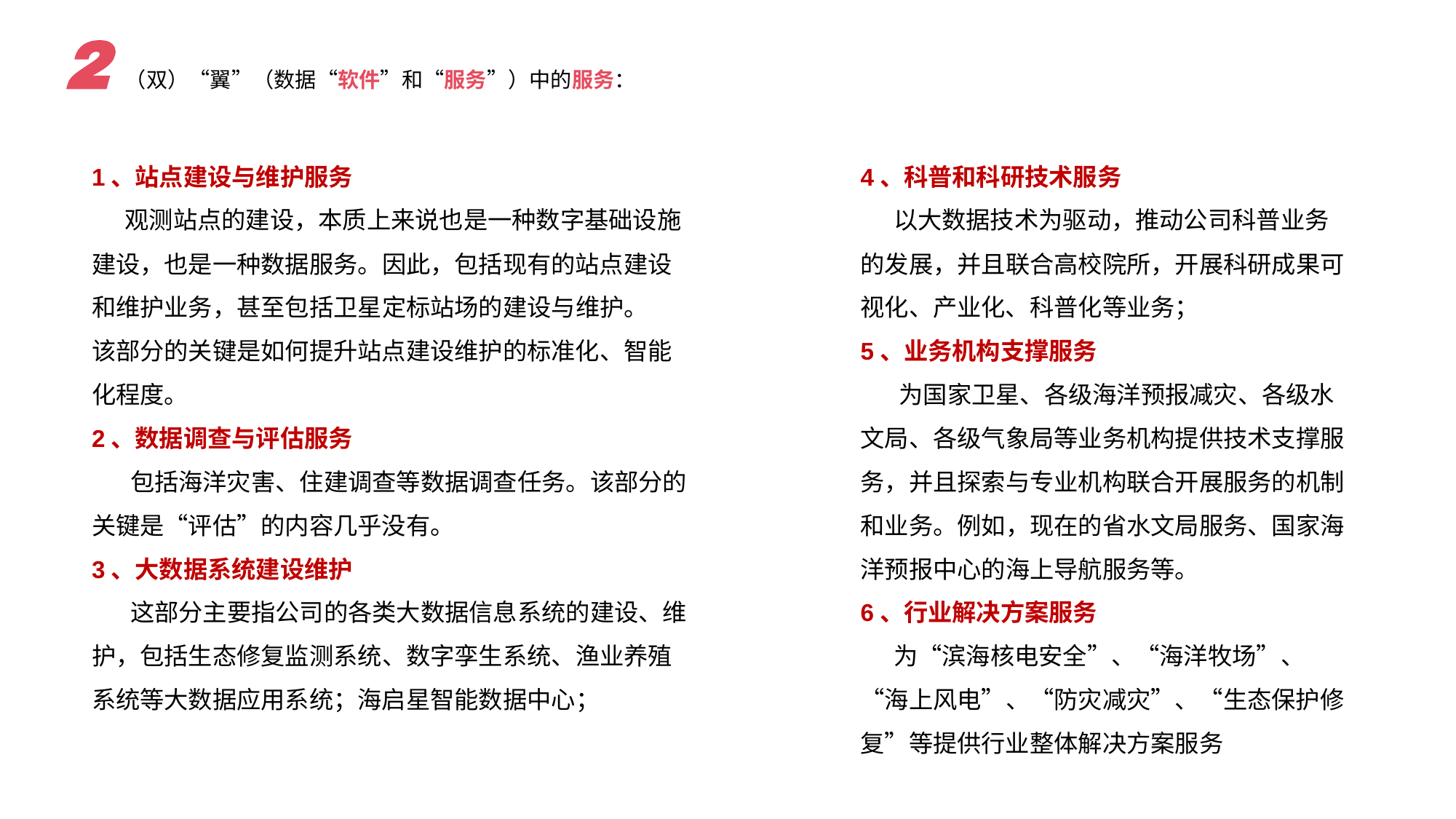

2（双）“翼”（数据“软件”和“服务”）中的服务：
1、站点建设与维护服务
     观测站点的建设，本质上来说也是一种数字基础设施建设，也是一种数据服务。因此，包括现有的站点建设和维护业务，甚至包括卫星定标站场的建设与维护。
该部分的关键是如何提升站点建设维护的标准化、智能化程度。
2、数据调查与评估服务
      包括海洋灾害、住建调查等数据调查任务。该部分的关键是“评估”的内容几乎没有。
3、大数据系统建设维护
      这部分主要指公司的各类大数据信息系统的建设、维护，包括生态修复监测系统、数字孪生系统、渔业养殖系统等大数据应用系统；海启星智能数据中心；

4、科普和科研技术服务
     以大数据技术为驱动，推动公司科普业务的发展，并且联合高校院所，开展科研成果可视化、产业化、科普化等业务；
5、业务机构支撑服务
      为国家卫星、各级海洋预报减灾、各级水文局、各级气象局等业务机构提供技术支撑服务，并且探索与专业机构联合开展服务的机制和业务。例如，现在的省水文局服务、国家海洋预报中心的海上导航服务等。
6、行业解决方案服务
     为“滨海核电安全”、“海洋牧场”、“海上风电”、“防灾减灾”、“生态保护修复”等提供行业整体解决方案服务